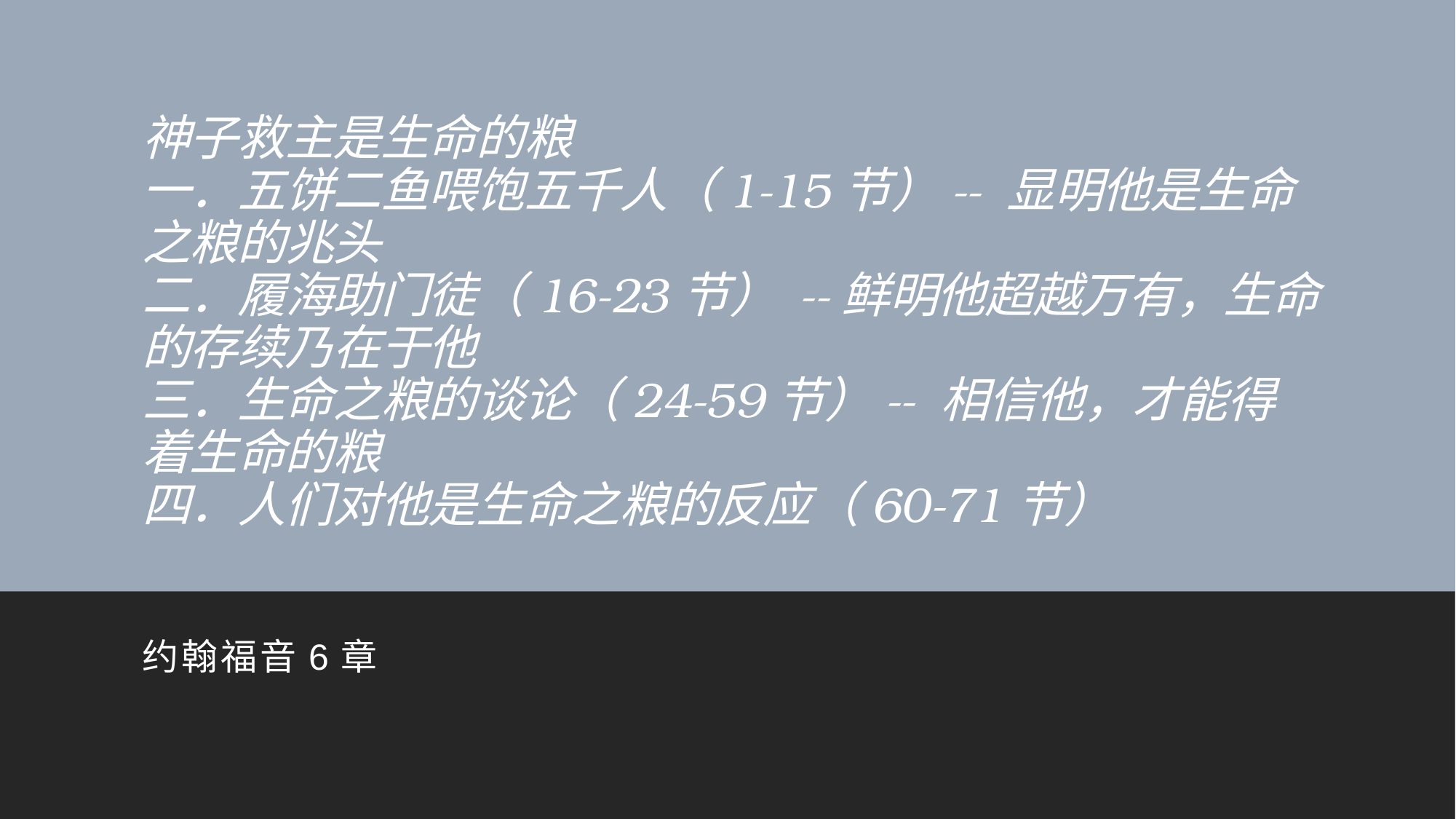

# 神子救主是生命的粮 一．五饼二鱼喂饱五千人（1-15节）-- 显明他是生命之粮的兆头 二．履海助门徒（16-23节） --鲜明他超越万有，生命的存续乃在于他 三．生命之粮的谈论（24-59节）-- 相信他，才能得着生命的粮 四．人们对他是生命之粮的反应（60-71节）

约翰福音6章